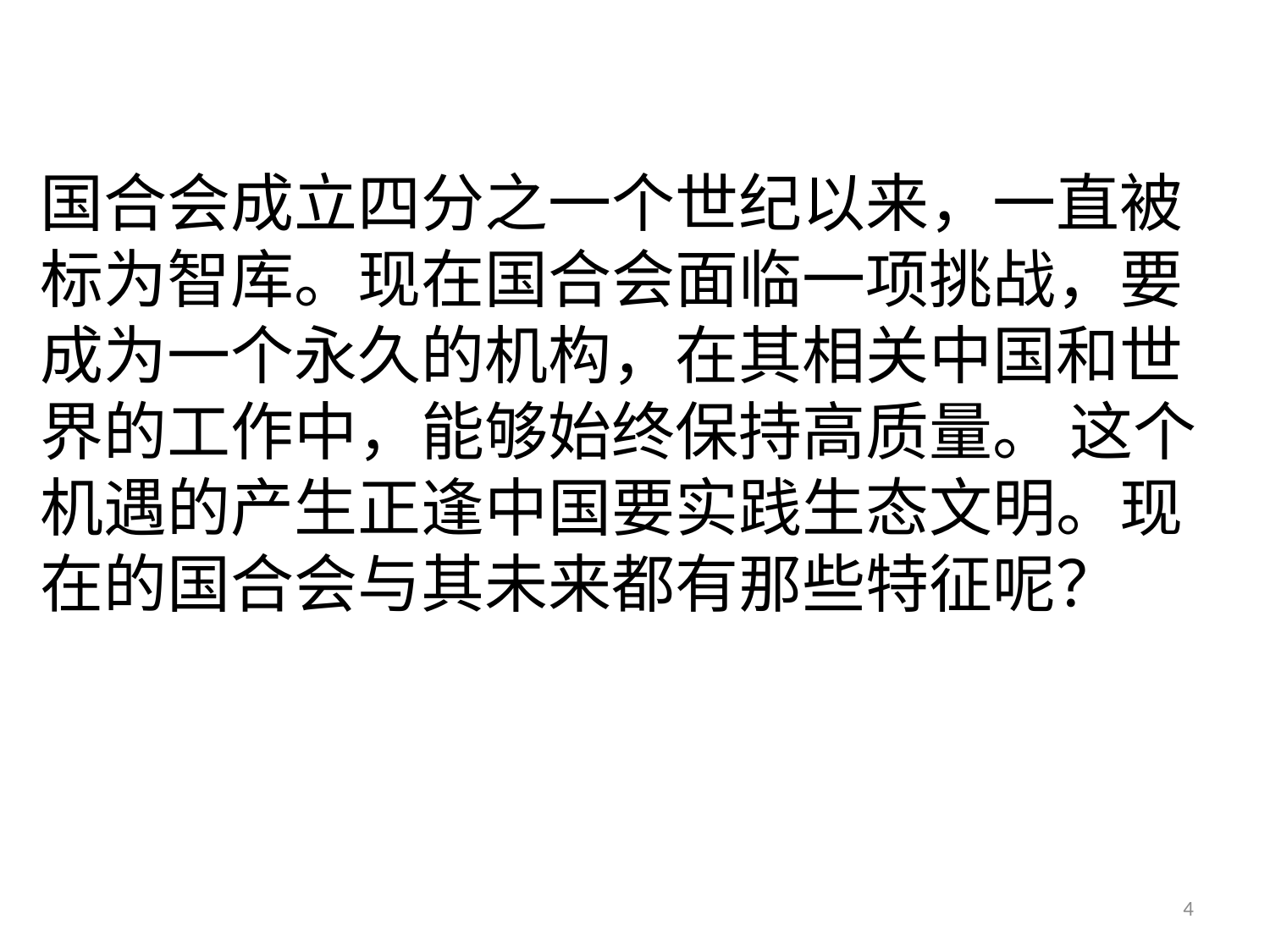

国合会成立四分之一个世纪以来，一直被标为智库。现在国合会面临一项挑战，要成为一个永久的机构，在其相关中国和世界的工作中，能够始终保持高质量。 这个机遇的产生正逢中国要实践生态文明。现在的国合会与其未来都有那些特征呢？
4